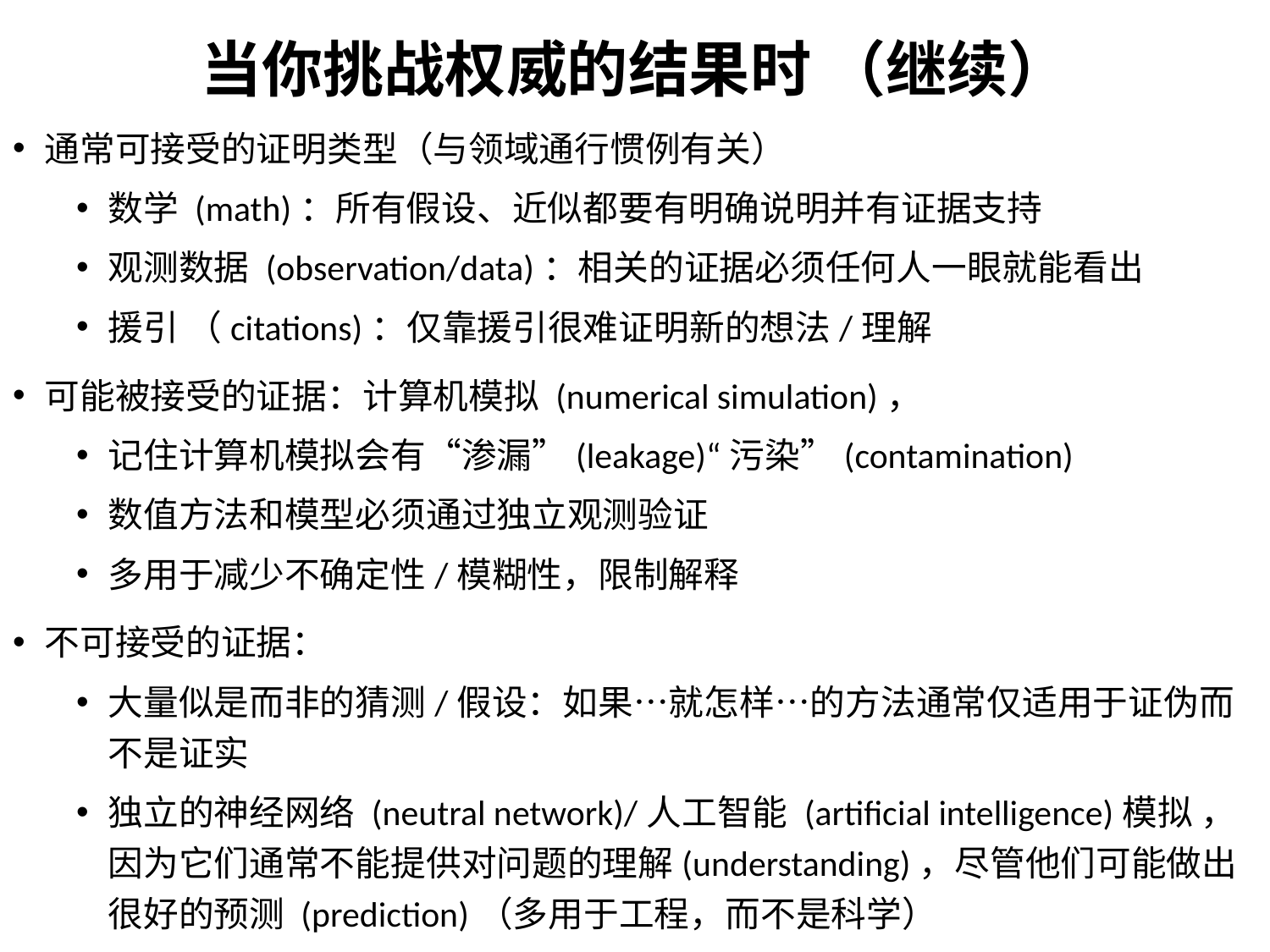

# 当你挑战权威的结果时 （继续）
通常可接受的证明类型（与领域通行惯例有关）
数学 (math)：所有假设、近似都要有明确说明并有证据支持
观测数据 (observation/data)：相关的证据必须任何人一眼就能看出
援引 （citations)：仅靠援引很难证明新的想法/理解
可能被接受的证据：计算机模拟 (numerical simulation)，
记住计算机模拟会有“渗漏”(leakage)“污染”(contamination)
数值方法和模型必须通过独立观测验证
多用于减少不确定性/模糊性，限制解释
不可接受的证据：
大量似是而非的猜测/假设：如果…就怎样…的方法通常仅适用于证伪而不是证实
独立的神经网络 (neutral network)/人工智能 (artificial intelligence)模拟 ，因为它们通常不能提供对问题的理解(understanding)，尽管他们可能做出很好的预测 (prediction)（多用于工程，而不是科学）